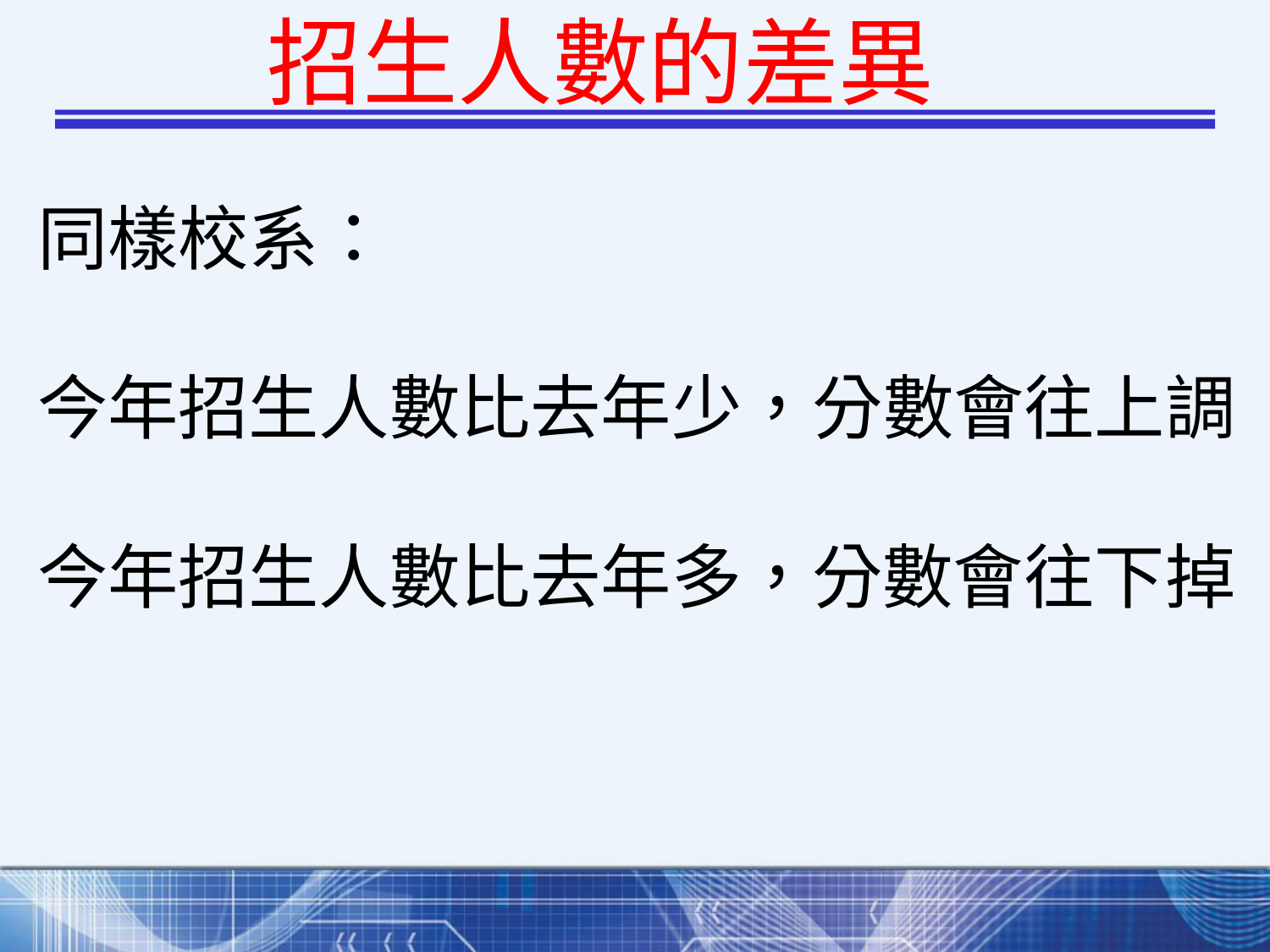

招生人數的差異
同樣校系：

今年招生人數比去年少，分數會往上調

今年招生人數比去年多，分數會往下掉